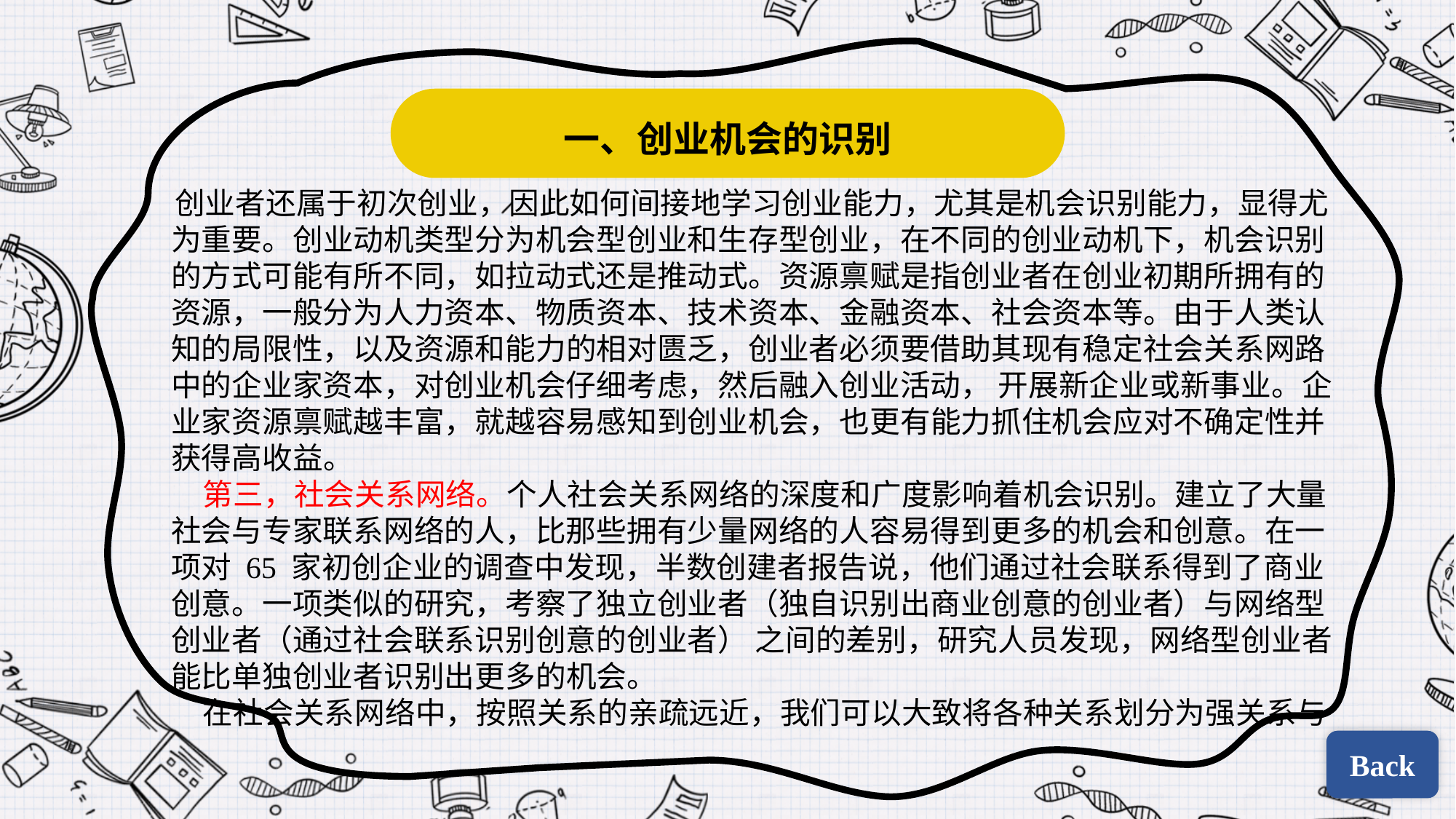

一、创业机会的识别
创业者还属于初次创业，因此如何间接地学习创业能力，尤其是机会识别能力，显得尤为重要。创业动机类型分为机会型创业和生存型创业，在不同的创业动机下，机会识别的方式可能有所不同，如拉动式还是推动式。资源禀赋是指创业者在创业初期所拥有的资源，一般分为人力资本、物质资本、技术资本、金融资本、社会资本等。由于人类认知的局限性，以及资源和能力的相对匮乏，创业者必须要借助其现有稳定社会关系网路中的企业家资本，对创业机会仔细考虑，然后融入创业活动， 开展新企业或新事业。企业家资源禀赋越丰富，就越容易感知到创业机会，也更有能力抓住机会应对不确定性并获得高收益。
第三，社会关系网络。个人社会关系网络的深度和广度影响着机会识别。建立了大量社会与专家联系网络的人，比那些拥有少量网络的人容易得到更多的机会和创意。在一项对 65 家初创企业的调查中发现，半数创建者报告说，他们通过社会联系得到了商业创意。一项类似的研究，考察了独立创业者（独自识别出商业创意的创业者）与网络型创业者（通过社会联系识别创意的创业者） 之间的差别，研究人员发现，网络型创业者能比单独创业者识别出更多的机会。
在社会关系网络中，按照关系的亲疏远近，我们可以大致将各种关系划分为强关系与

Back